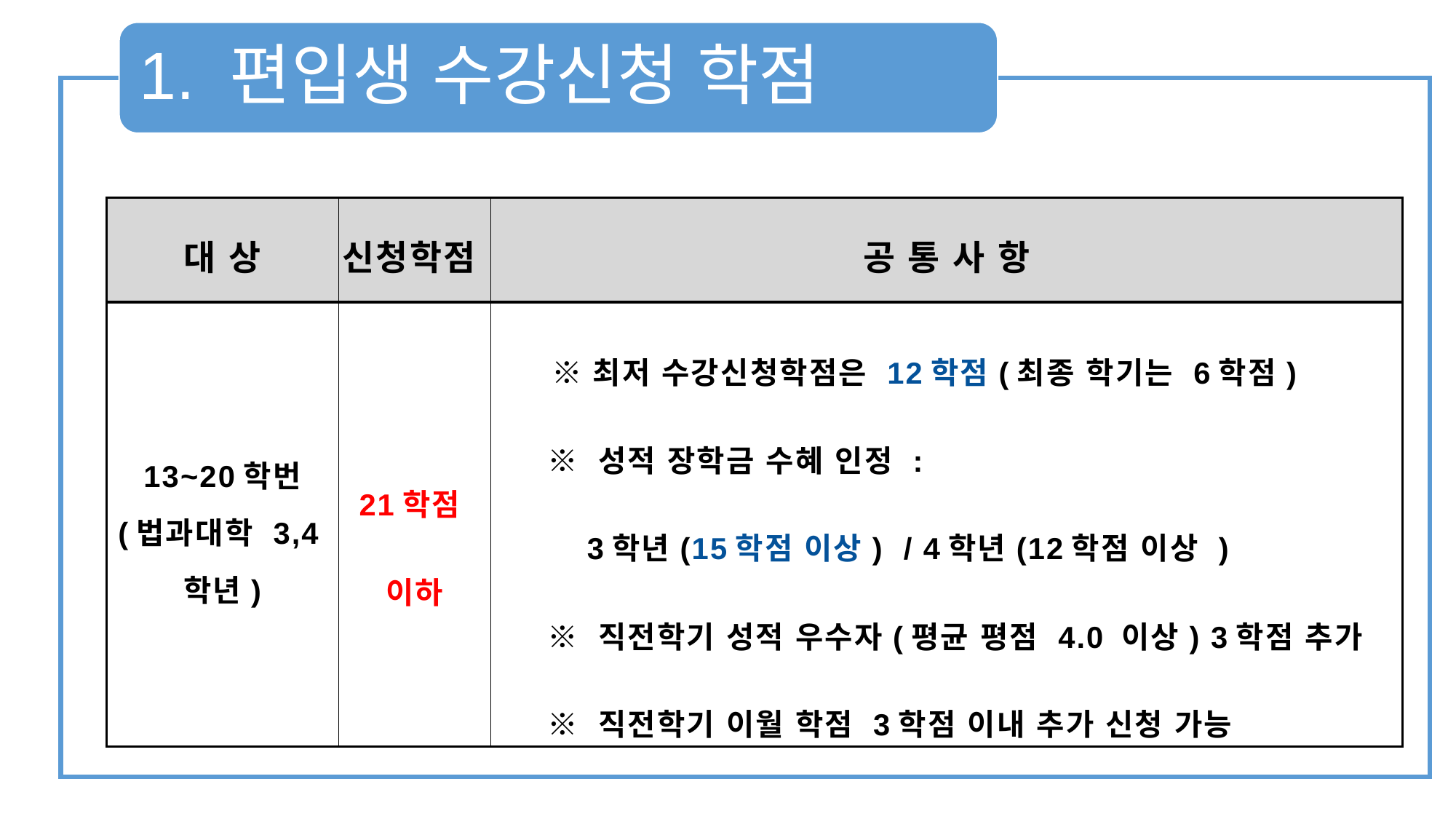

1. 편입생 수강신청 학점

| 대 상 | 신청학점 | 공 통 사 항 |
| --- | --- | --- |
| 13~20학번 (법과대학 3,4학년) | 21학점 이하 | ※최저 수강신청학점은 12학점(최종 학기는 6학점) ※ 성적 장학금 수혜 인정 : 3학년(15학점 이상) / 4학년(12학점 이상 ) ※ 직전학기 성적 우수자(평균 평점 4.0 이상) 3학점 추가 ※ 직전학기 이월 학점 3학점 이내 추가 신청 가능 |